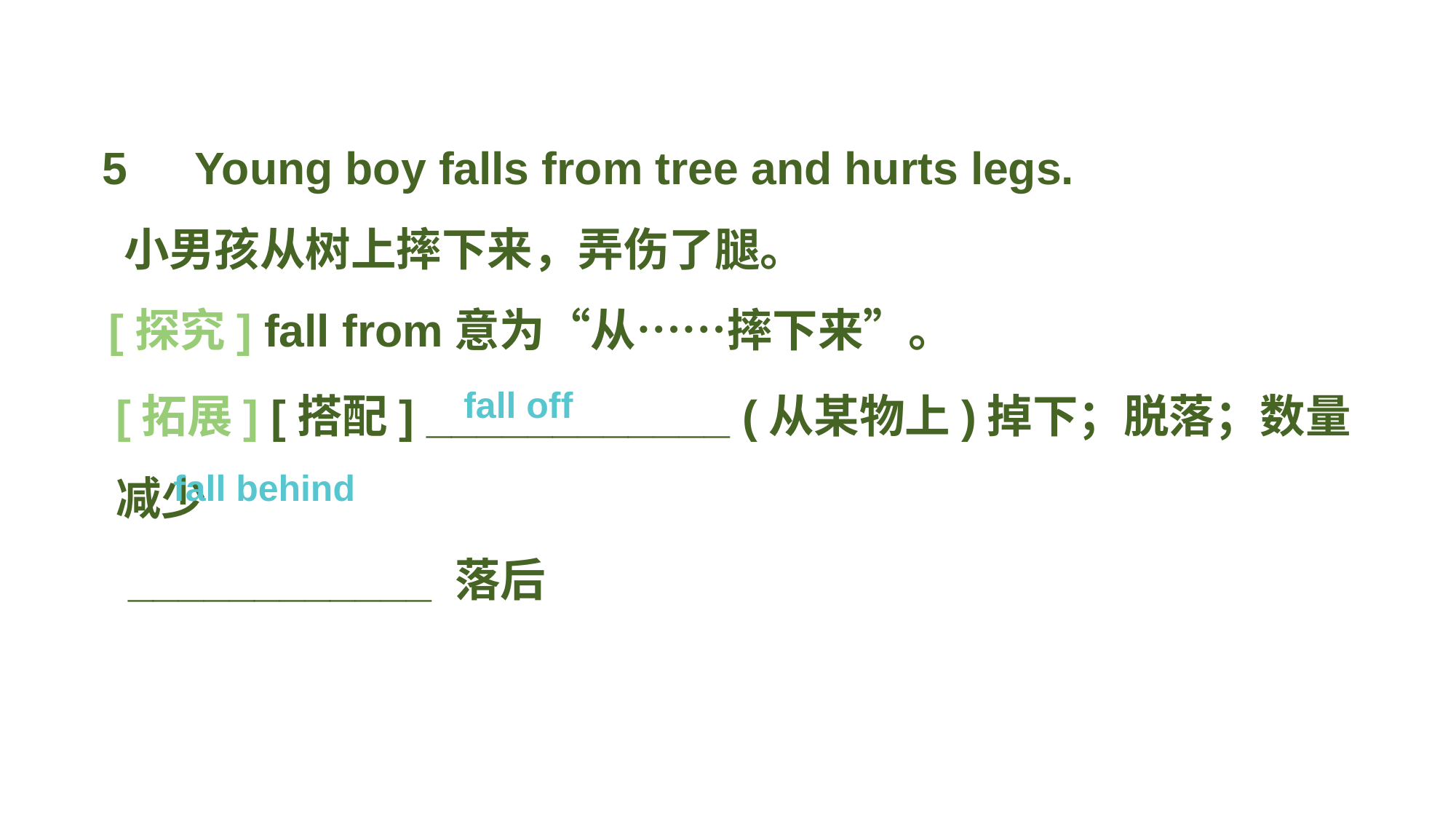

5　Young boy falls from tree and hurts legs.
 小男孩从树上摔下来，弄伤了腿。
[探究] fall from意为“从……摔下来”。

[拓展] [搭配] ____________ (从某物上)掉下；脱落；数量减少
 ____________ 落后

fall off
fall behind